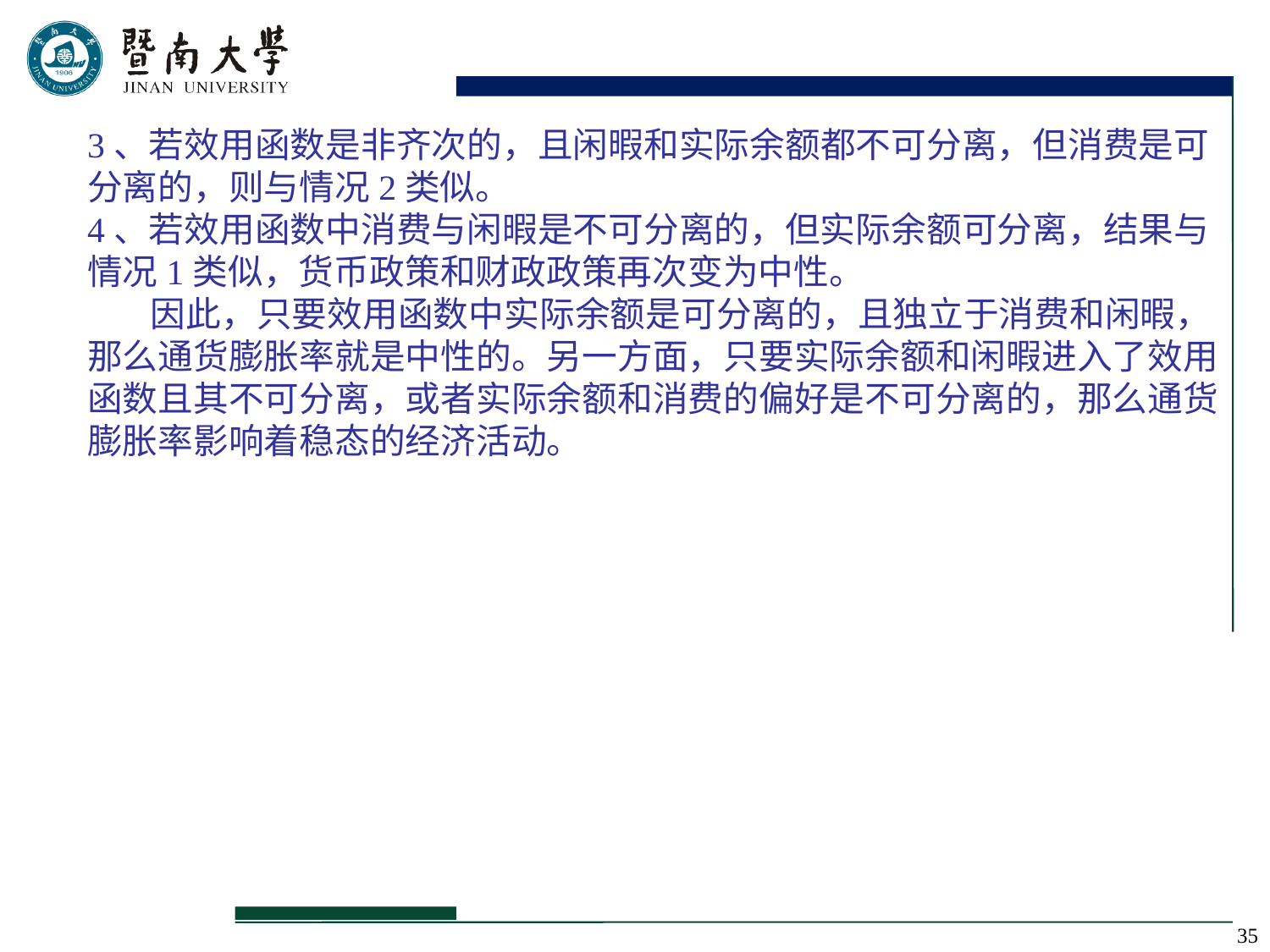

3、若效用函数是非齐次的，且闲暇和实际余额都不可分离，但消费是可分离的，则与情况2类似。
4、若效用函数中消费与闲暇是不可分离的，但实际余额可分离，结果与情况1类似，货币政策和财政政策再次变为中性。
       因此，只要效用函数中实际余额是可分离的，且独立于消费和闲暇，那么通货膨胀率就是中性的。另一方面，只要实际余额和闲暇进入了效用函数且其不可分离，或者实际余额和消费的偏好是不可分离的，那么通货膨胀率影响着稳态的经济活动。